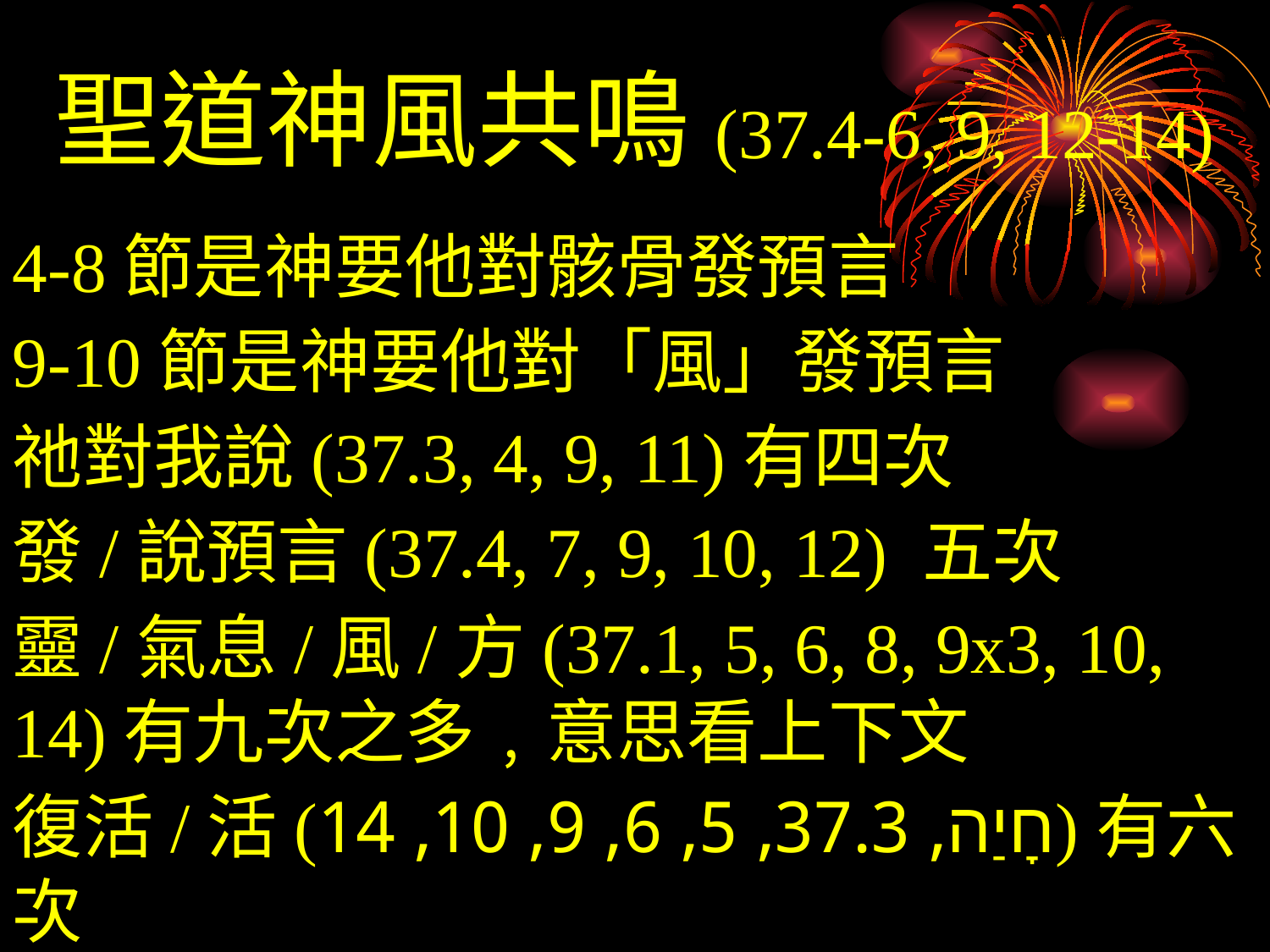

聖道神風共鳴(37.4-6, 9, 12-14)

4-8節是神要他對骸骨發預言
9-10節是神要他對「風」發預言
祂對我說(37.3, 4, 9, 11)有四次
發/說預言(37.4, 7, 9, 10, 12) 五次
靈/氣息/風/方(37.1, 5, 6, 8, 9x3, 10, 14)有九次之多﹐意思看上下文
復活/活(חָיַה, 37.3, 5, 6, 9, 10, 14)有六次